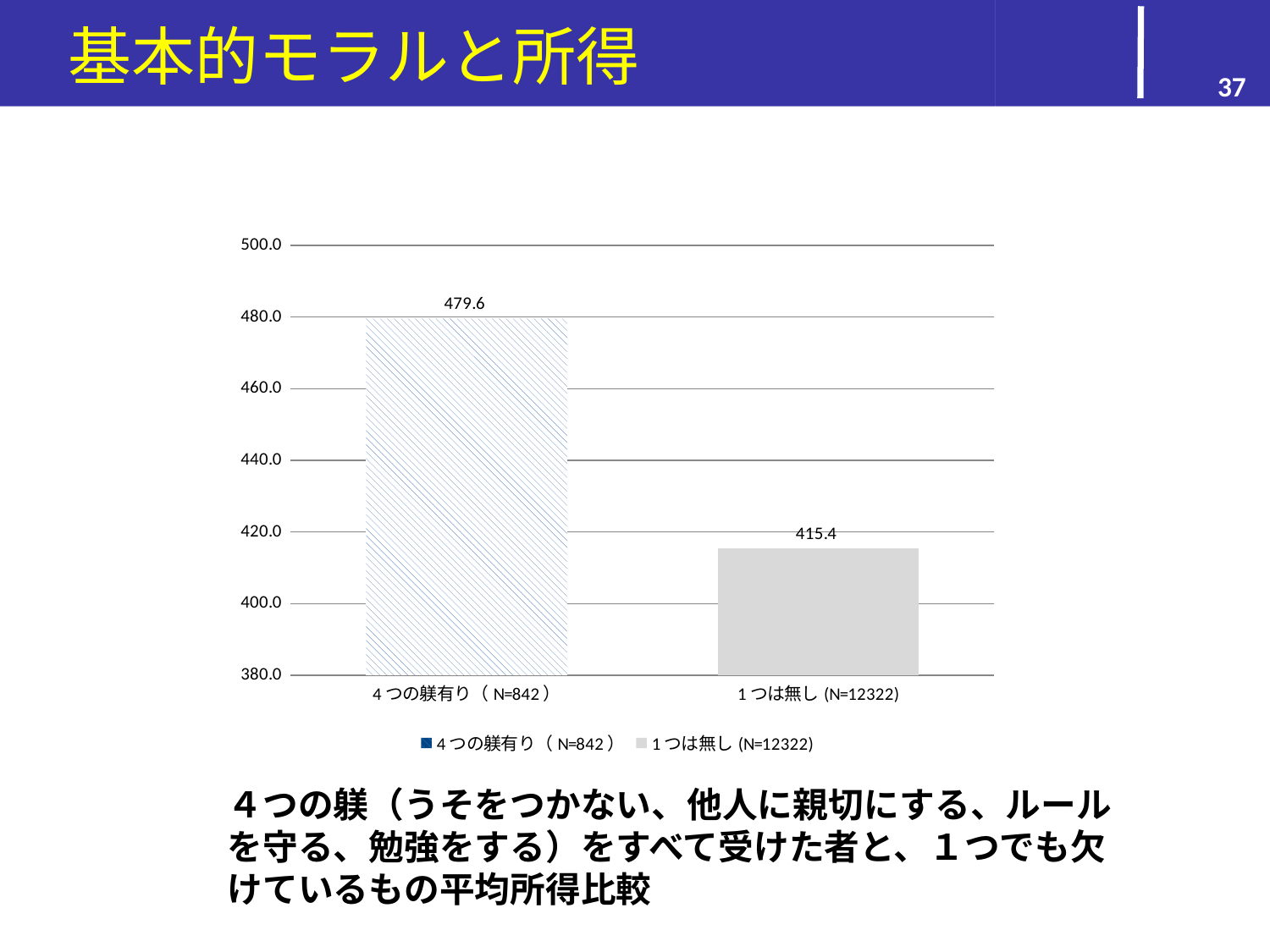

# 基本的モラルと所得
37

### Chart

| Category | 平均所得 |
|---|---|
| 4つの躾有り（N=842） | 479.5724 |
| 1つは無し(N=12322) | 415.4032999999987 |
４つの躾（うそをつかない、他人に親切にする、ルールを守る、勉強をする）をすべて受けた者と、１つでも欠けているもの平均所得比較